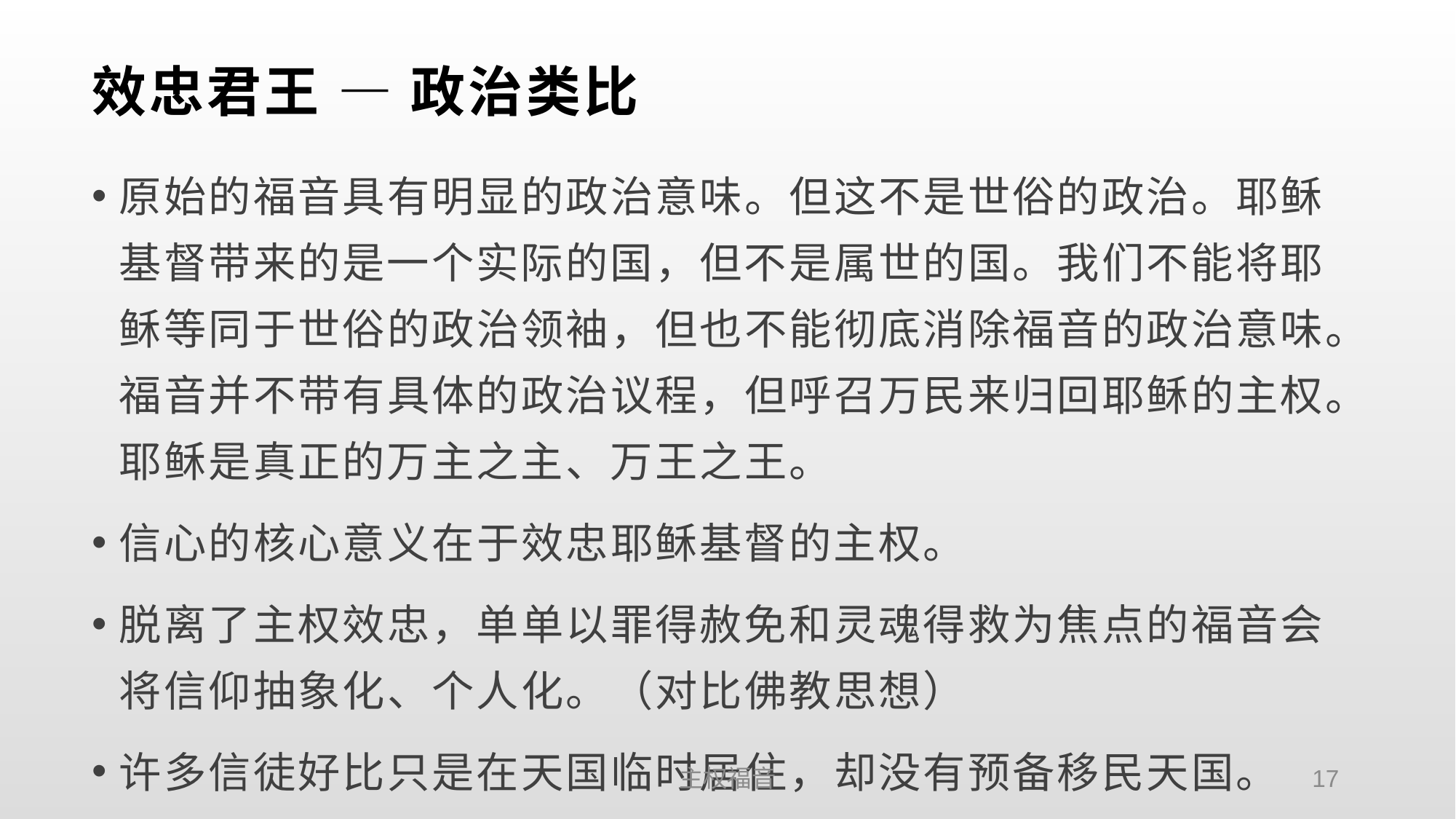

# 效忠君王 — 政治类比
原始的福音具有明显的政治意味。但这不是世俗的政治。耶稣基督带来的是一个实际的国，但不是属世的国。我们不能将耶稣等同于世俗的政治领袖，但也不能彻底消除福音的政治意味。福音并不带有具体的政治议程，但呼召万民来归回耶稣的主权。耶稣是真正的万主之主、万王之王。
信心的核心意义在于效忠耶稣基督的主权。
脱离了主权效忠，单单以罪得赦免和灵魂得救为焦点的福音会将信仰抽象化、个人化。（对比佛教思想）
许多信徒好比只是在天国临时居住，却没有预备移民天国。
主权福音
17